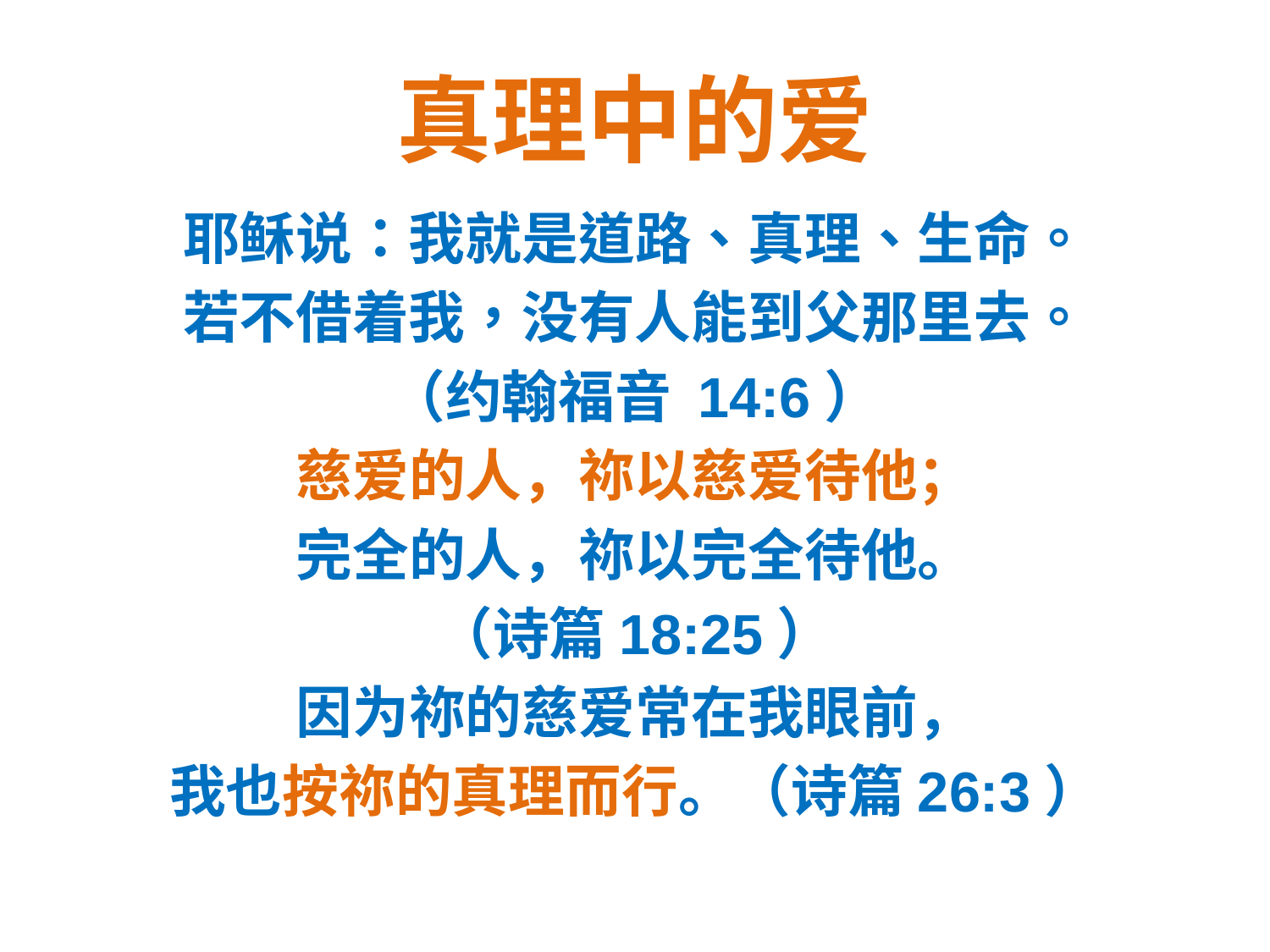

# 真理中的爱
耶稣说：我就是道路、真理、生命。
若不借着我，没有人能到父那里去。
（约翰福音 14:6）
慈爱的人，祢以慈爱待他；
完全的人，祢以完全待他。
（诗篇18:25）
因为祢的慈爱常在我眼前，
我也按祢的真理而行。（诗篇26:3）